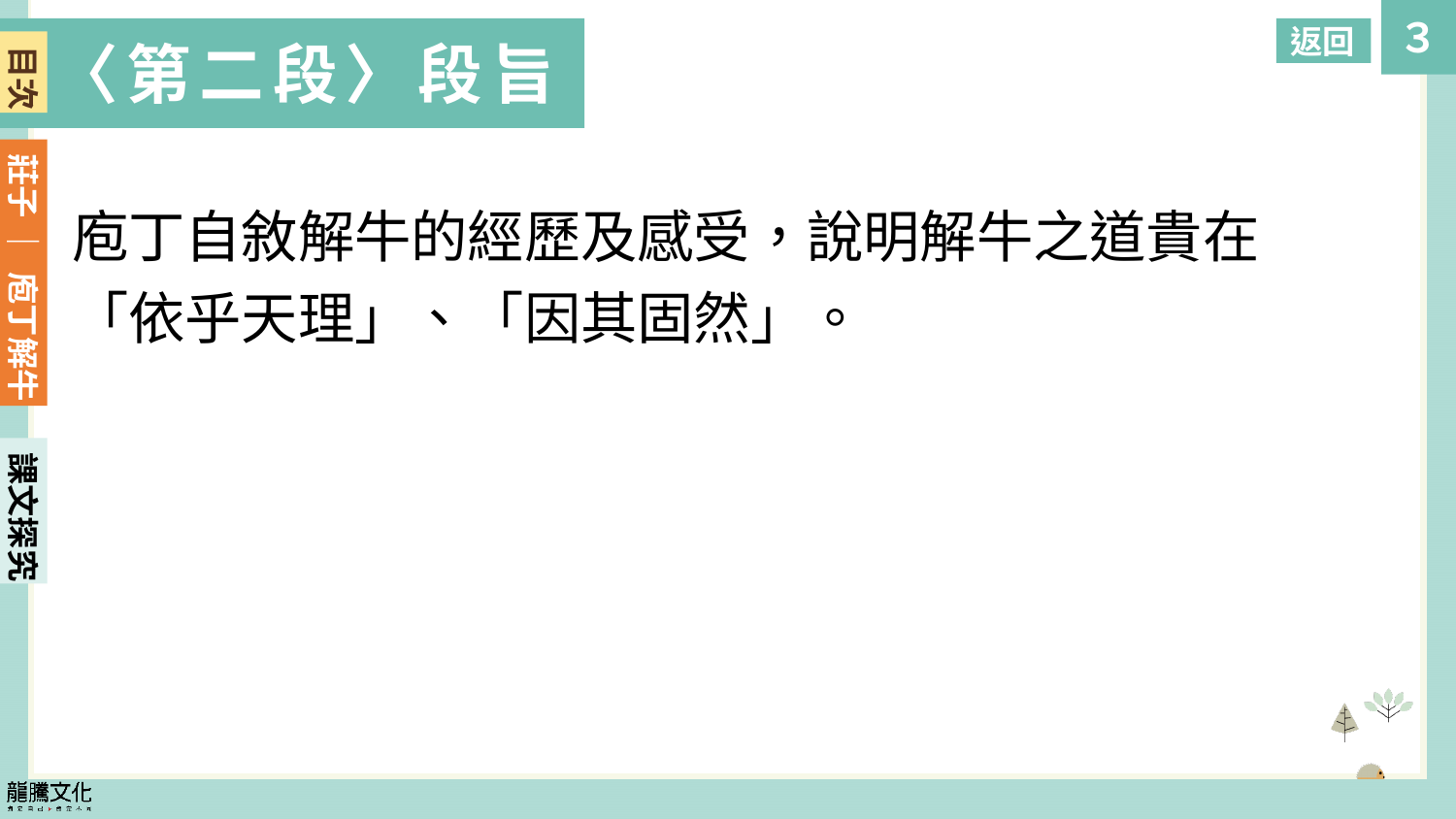

返回
〈第二段〉段旨
目次
庖丁自敘解牛的經歷及感受，說明解牛之道貴在「依乎天理」、「因其固然」。